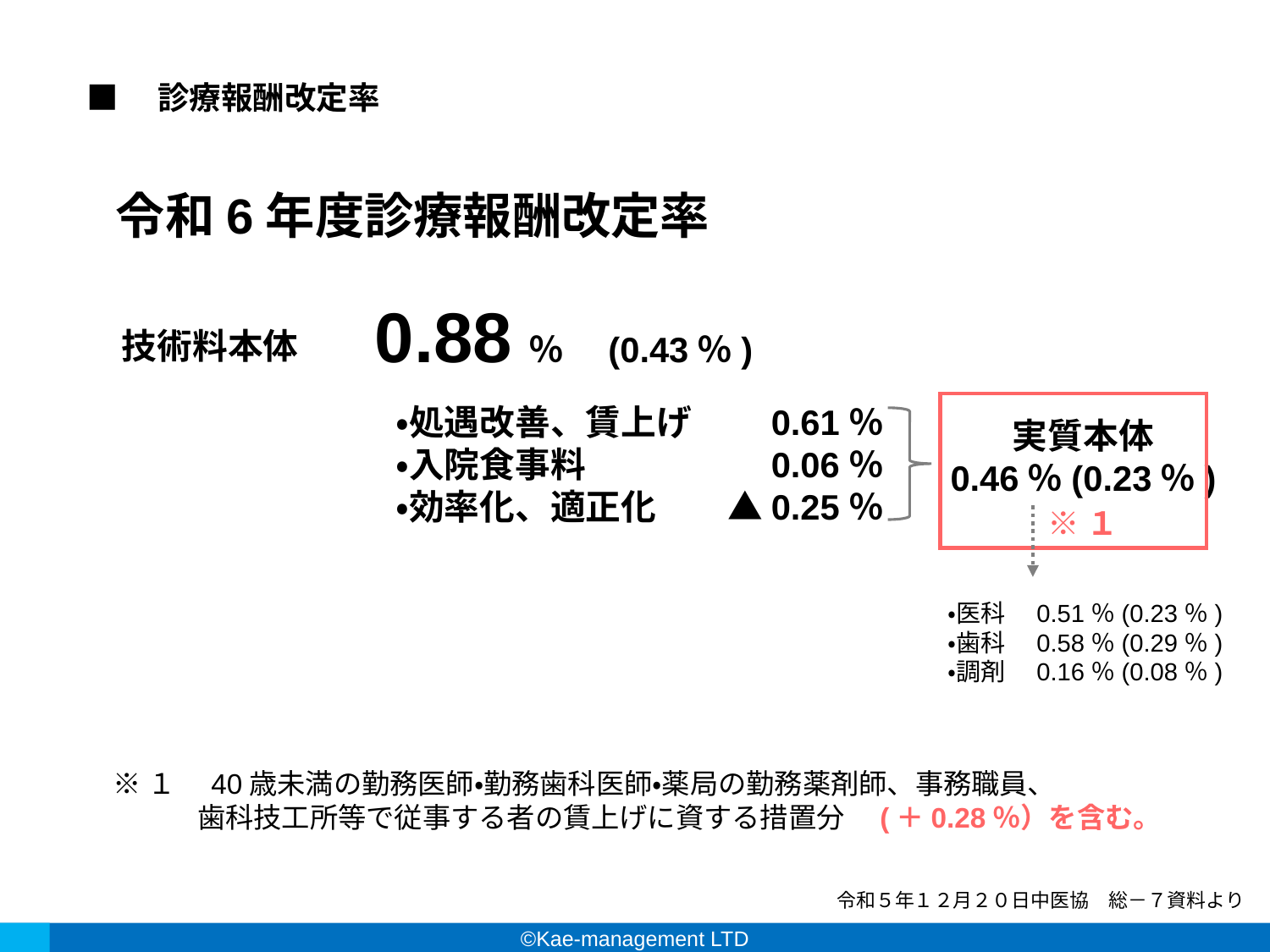

■　診療報酬改定率
令和6年度診療報酬改定率
0.88％　(0.43％)
技術料本体

・処遇改善、賃上げ　　0.61％
・入院食事料　　　　　0.06％
・効率化、適正化　　▲0.25％
実質本体
0.46％(0.23％)

※１
・医科　0.51％(0.23％)
・歯科　0.58％(0.29％)
・調剤　0.16％(0.08％)
※１　40歳未満の勤務医師・勤務歯科医師・薬局の勤務薬剤師、事務職員、
　　　歯科技工所等で従事する者の賃上げに資する措置分　(＋0.28％）を含む。
令和５年１２月２０日中医協　総－７資料より